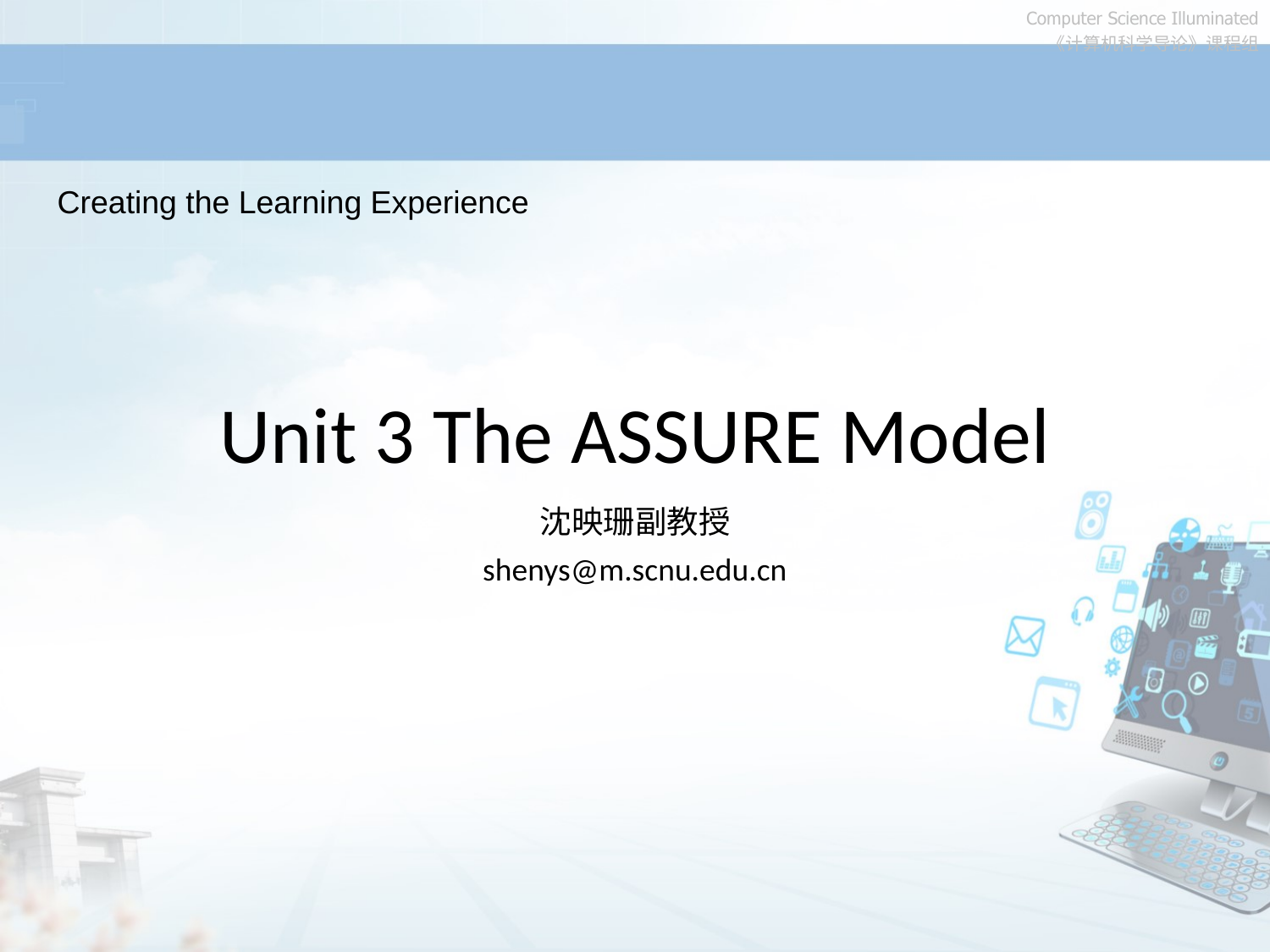

# Unit 3 The ASSURE Model
Creating the Learning Experience
沈映珊副教授
shenys@m.scnu.edu.cn